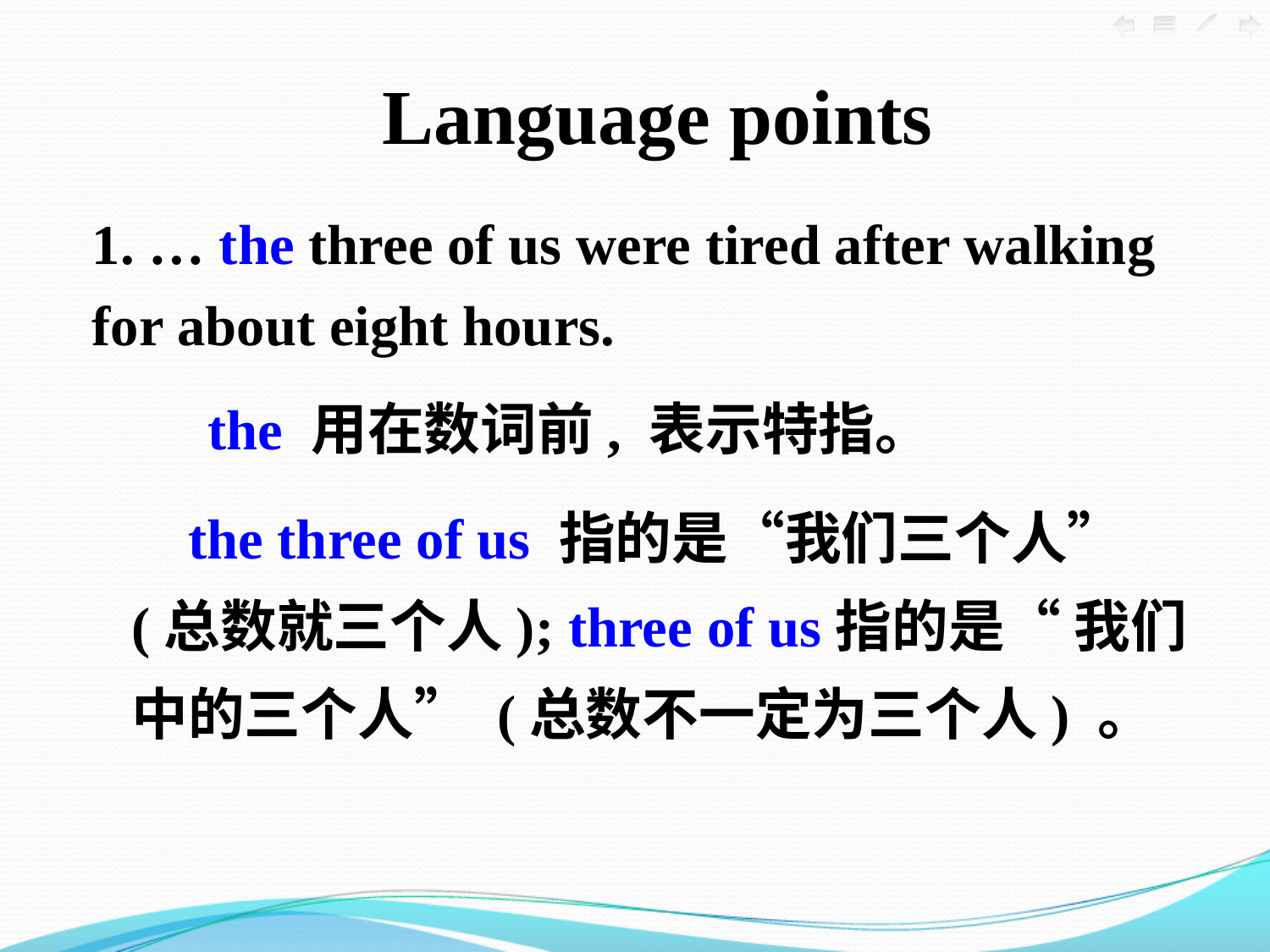

Language points
1. … the three of us were tired after walking for about eight hours.
    the 用在数词前, 表示特指。
    the three of us 指的是“我们三个人” (总数就三个人); three of us指的是“ 我们中的三个人” (总数不一定为三个人) 。